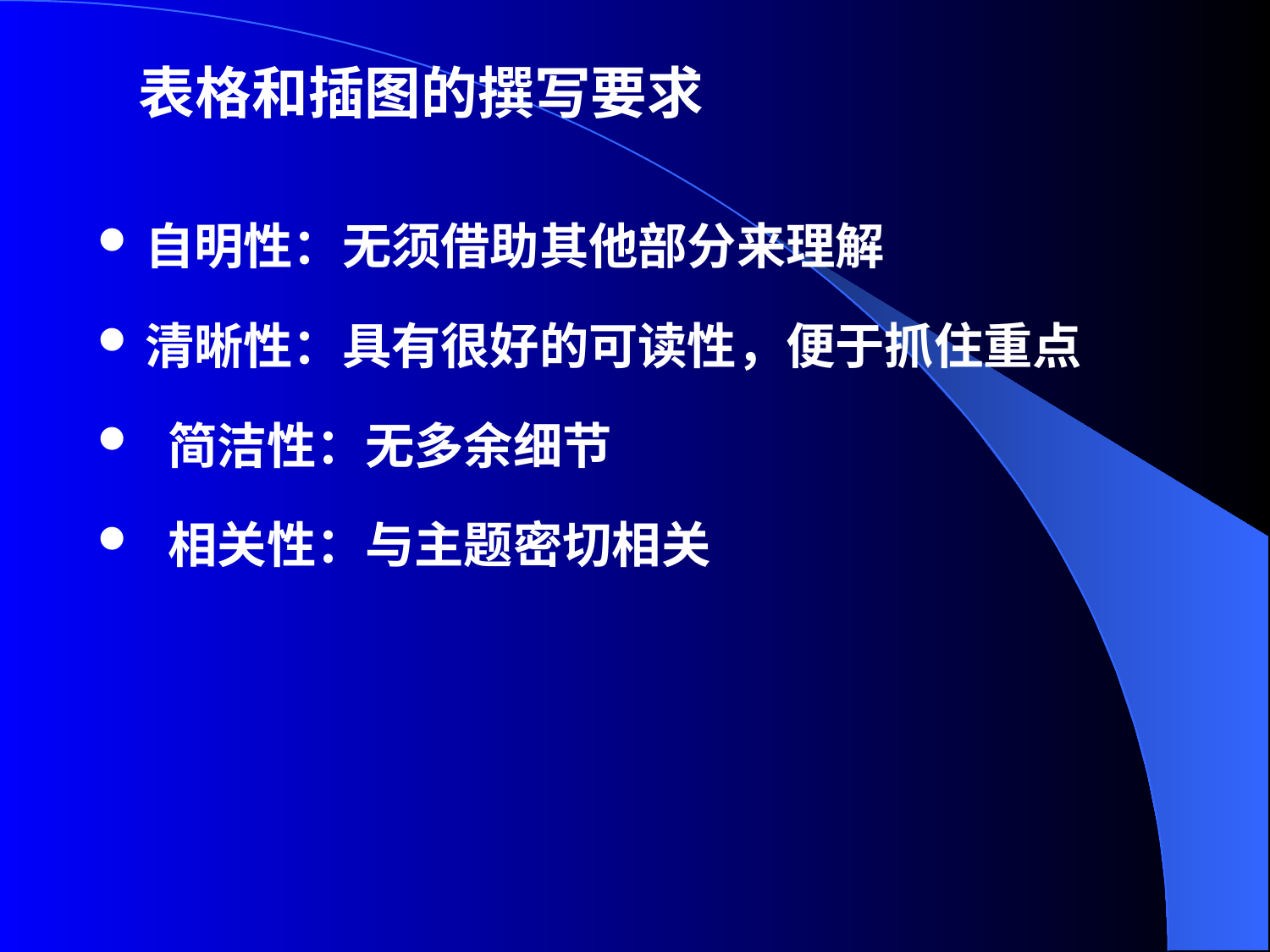

表格和插图的撰写要求

自明性：无须借助其他部分来理解
清晰性：具有很好的可读性，便于抓住重点
 简洁性：无多余细节
 相关性：与主题密切相关